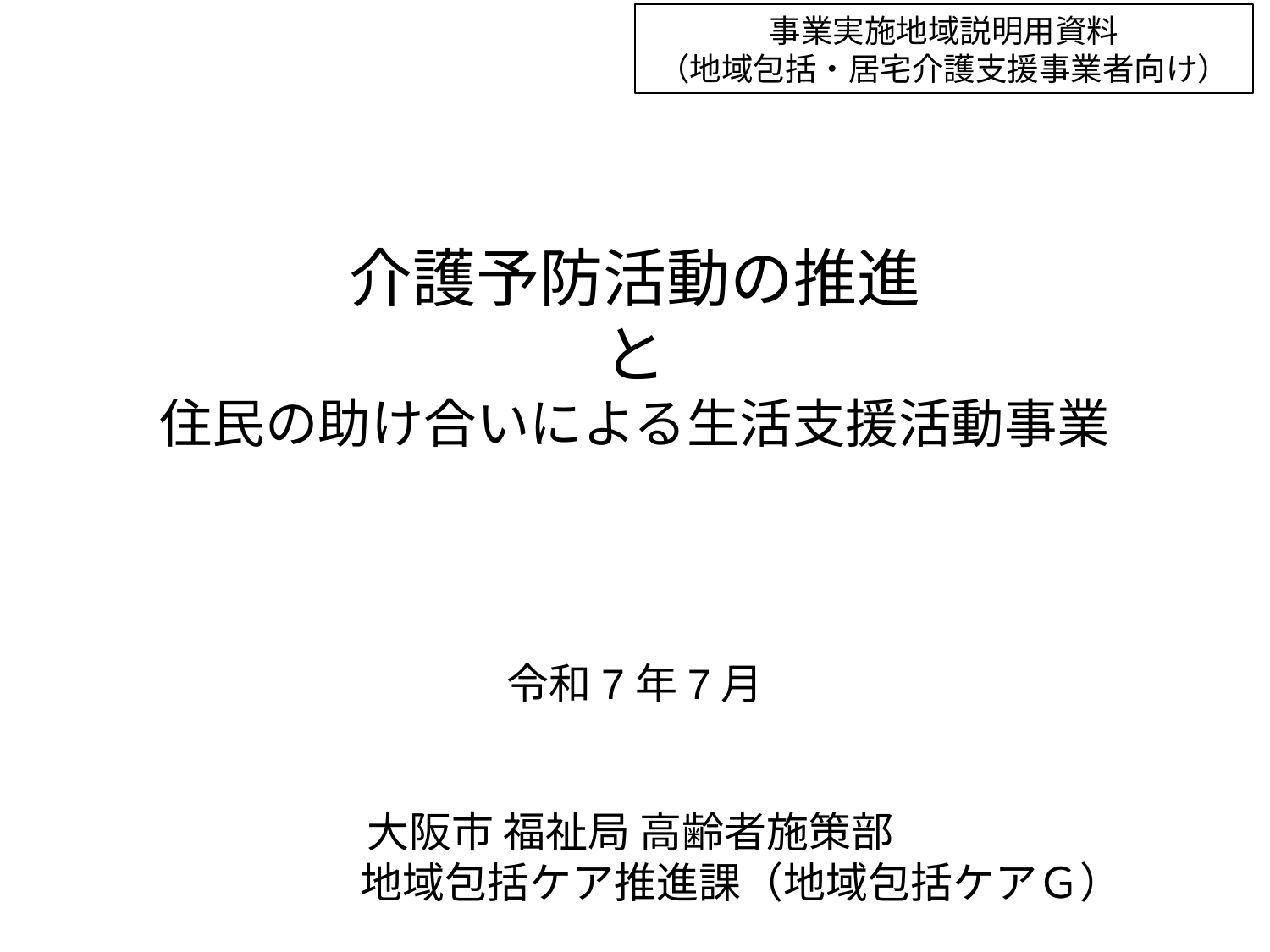

事業実施地域説明用資料
（地域包括・居宅介護支援事業者向け）
介護予防活動の推進
と
住民の助け合いによる生活支援活動事業
令和7年7月
大阪市 福祉局 高齢者施策部
　　　　　地域包括ケア推進課（地域包括ケアＧ）